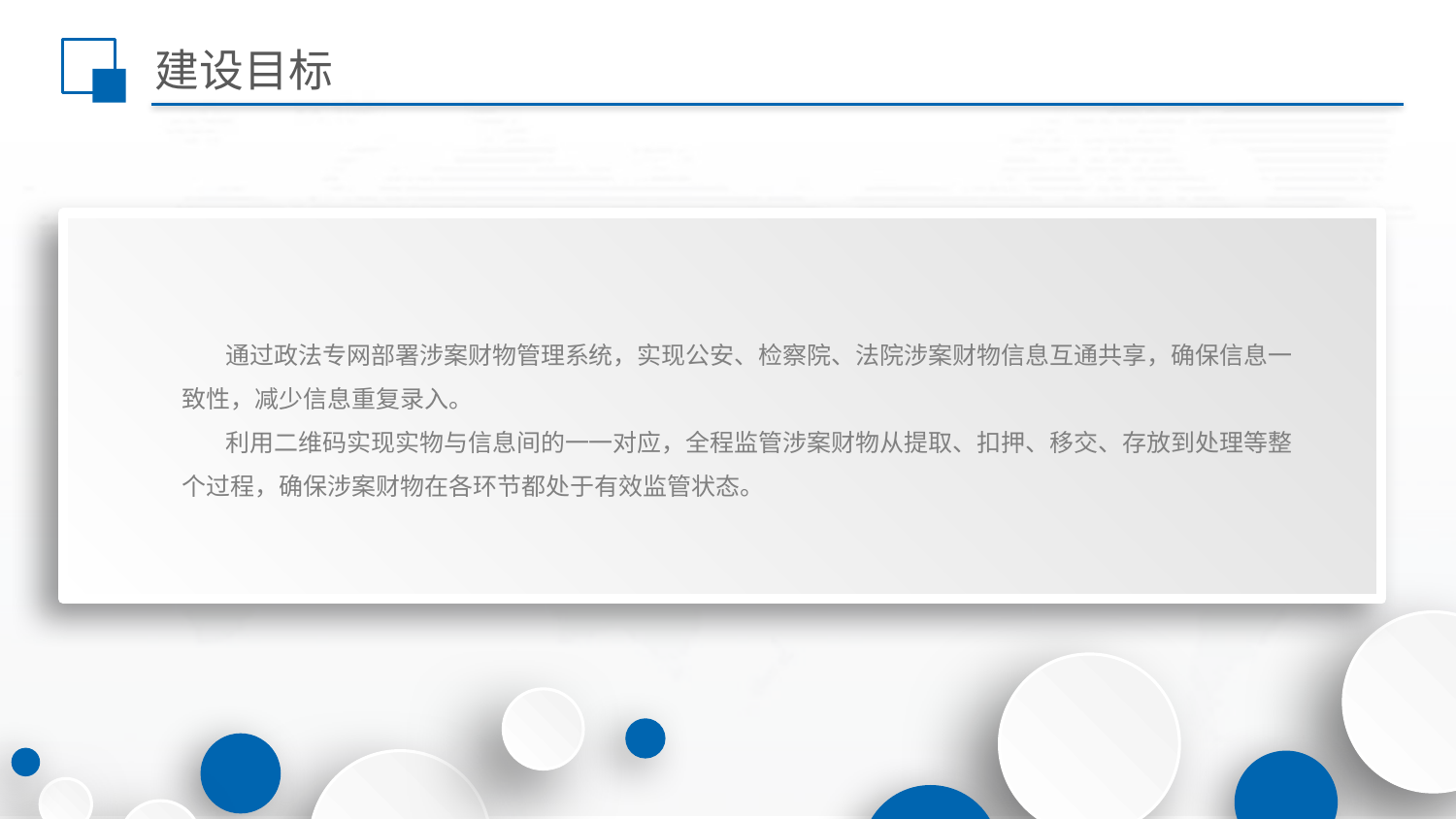

# 建设目标

       通过政法专网部署涉案财物管理系统，实现公安、检察院、法院涉案财物信息互通共享，确保信息一致性，减少信息重复录入。
       利用二维码实现实物与信息间的一一对应，全程监管涉案财物从提取、扣押、移交、存放到处理等整个过程，确保涉案财物在各环节都处于有效监管状态。